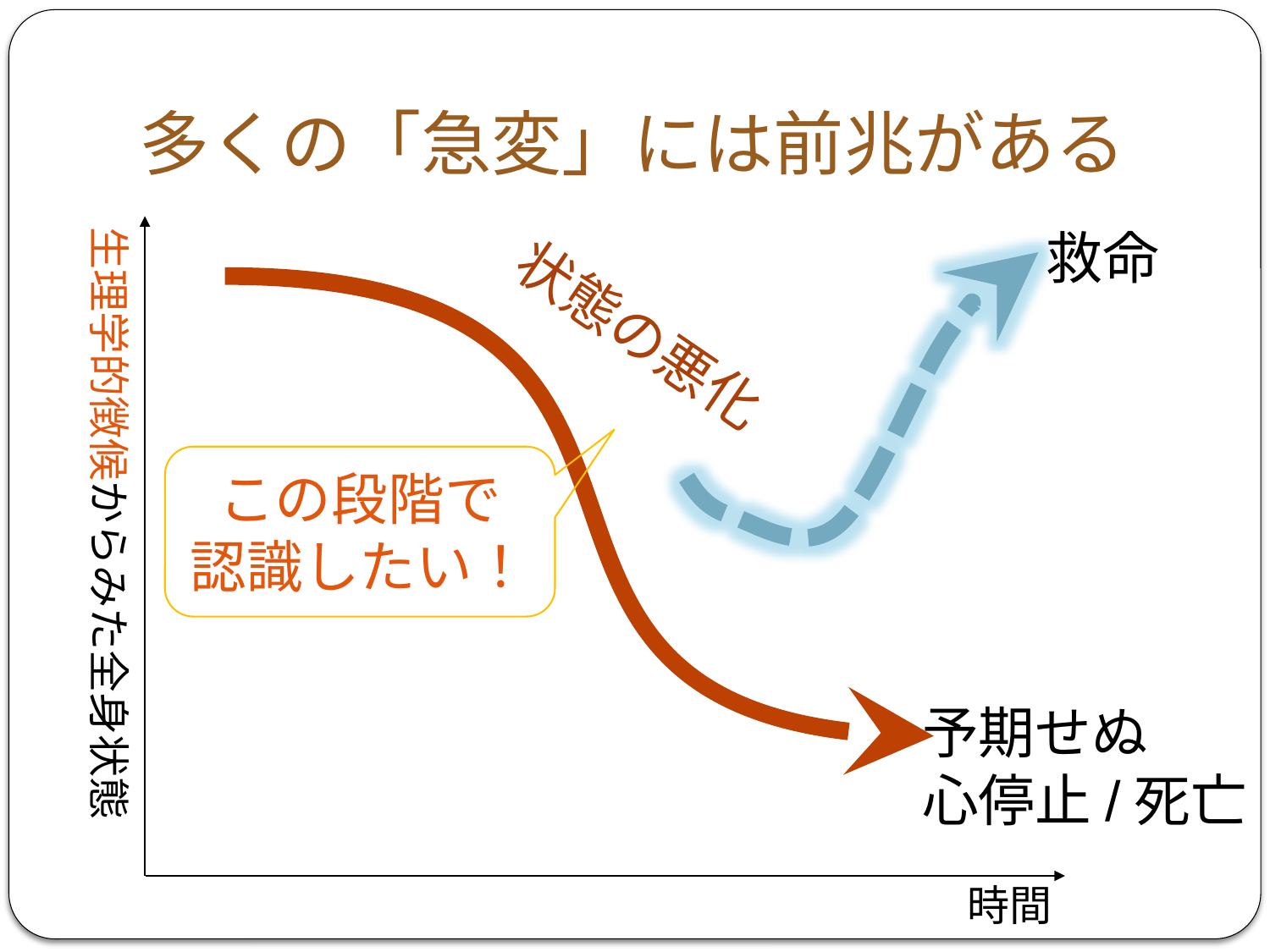

# 多くの「急変」には前兆がある
生理学的徴候からみた全身状態
救命

予期せぬ
心停止/死亡
状態の悪化
この段階で
認識したい！
時間